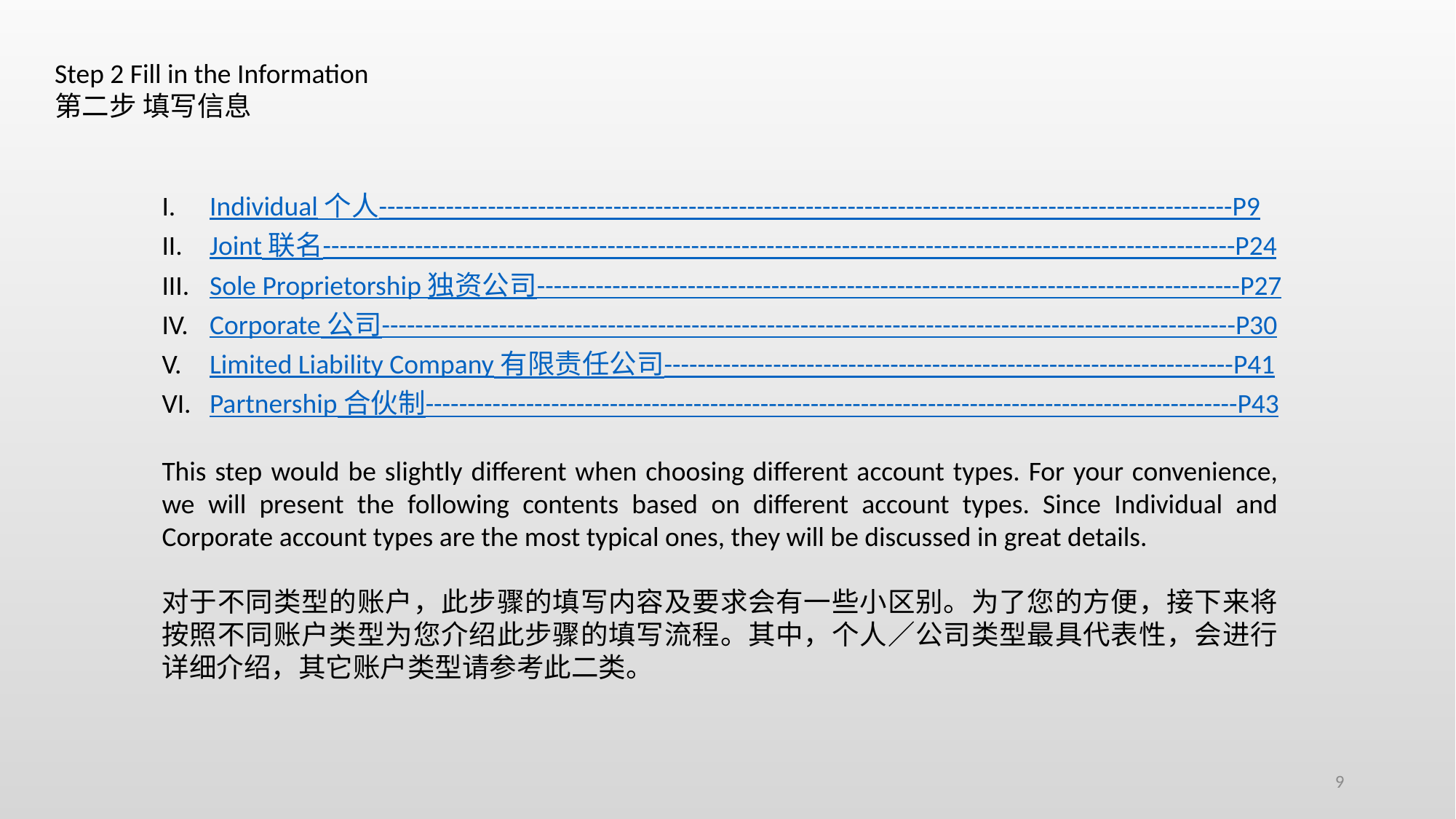

Step 2 Fill in the Information
第二步 填写信息
Individual 个人------------------------------------------------------------------------------------------------------P9
Joint 联名-------------------------------------------------------------------------------------------------------------P24
Sole Proprietorship 独资公司------------------------------------------------------------------------------------P27
Corporate 公司------------------------------------------------------------------------------------------------------P30
Limited Liability Company 有限责任公司--------------------------------------------------------------------P41
Partnership 合伙制-------------------------------------------------------------------------------------------------P43
This step would be slightly different when choosing different account types. For your convenience, we will present the following contents based on different account types. Since Individual and Corporate account types are the most typical ones, they will be discussed in great details.

对于不同类型的账户，此步骤的填写内容及要求会有一些小区别。为了您的方便，接下来将按照不同账户类型为您介绍此步骤的填写流程。其中，个人／公司类型最具代表性，会进行详细介绍，其它账户类型请参考此二类。

9